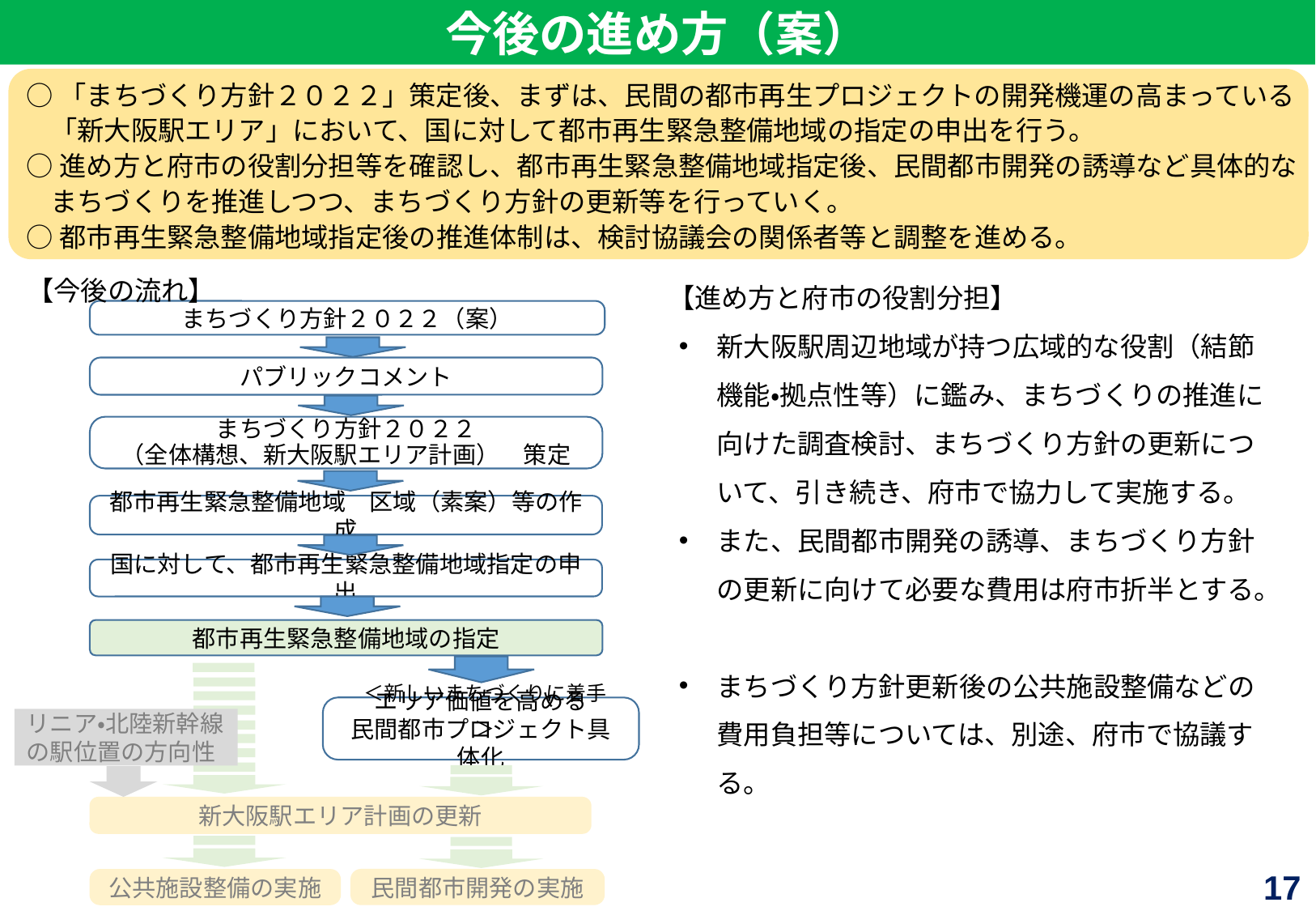

今後の進め方（案）
○「まちづくり方針２０２２」策定後、まずは、民間の都市再生プロジェクトの開発機運の高まっている「新大阪駅エリア」において、国に対して都市再生緊急整備地域の指定の申出を行う。
○進め方と府市の役割分担等を確認し、都市再生緊急整備地域指定後、民間都市開発の誘導など具体的なまちづくりを推進しつつ、まちづくり方針の更新等を行っていく。
○都市再生緊急整備地域指定後の推進体制は、検討協議会の関係者等と調整を進める。
【今後の流れ】
【進め方と府市の役割分担】
新大阪駅周辺地域が持つ広域的な役割（結節機能・拠点性等）に鑑み、まちづくりの推進に向けた調査検討、まちづくり方針の更新について、引き続き、府市で協力して実施する。
また、民間都市開発の誘導、まちづくり方針の更新に向けて必要な費用は府市折半とする。

まちづくり方針更新後の公共施設整備などの費用負担等については、別途、府市で協議する。
まちづくり方針２０２２（案）

パブリックコメント

まちづくり方針２０２２
（全体構想、新大阪駅エリア計画）　策定

都市再生緊急整備地域　区域（素案）等の作成

国に対して、都市再生緊急整備地域指定の申出

都市再生緊急整備地域の指定

＜新しいまちづくりに着手＞

エリア価値を高める
民間都市プロジェクト具体化

リニア・北陸新幹線の駅位置の方向性

新大阪駅エリア計画の更新

 17
民間都市開発の実施
公共施設整備の実施